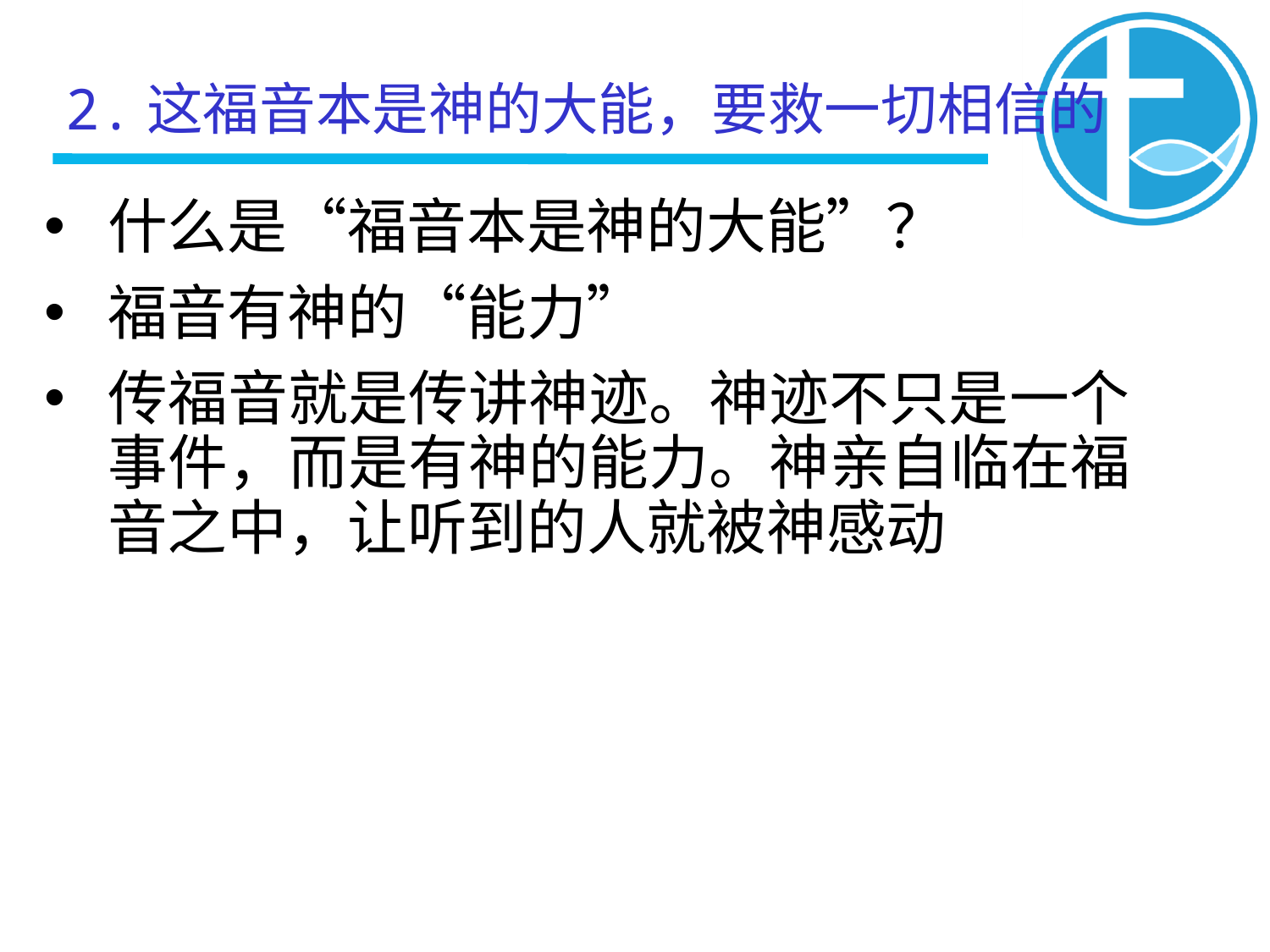

2.这福音本是神的大能，要救一切相信的
什么是“福音本是神的大能”？
福音有神的“能力”
传福音就是传讲神迹。神迹不只是一个事件，而是有神的能力。神亲自临在福音之中，让听到的人就被神感动